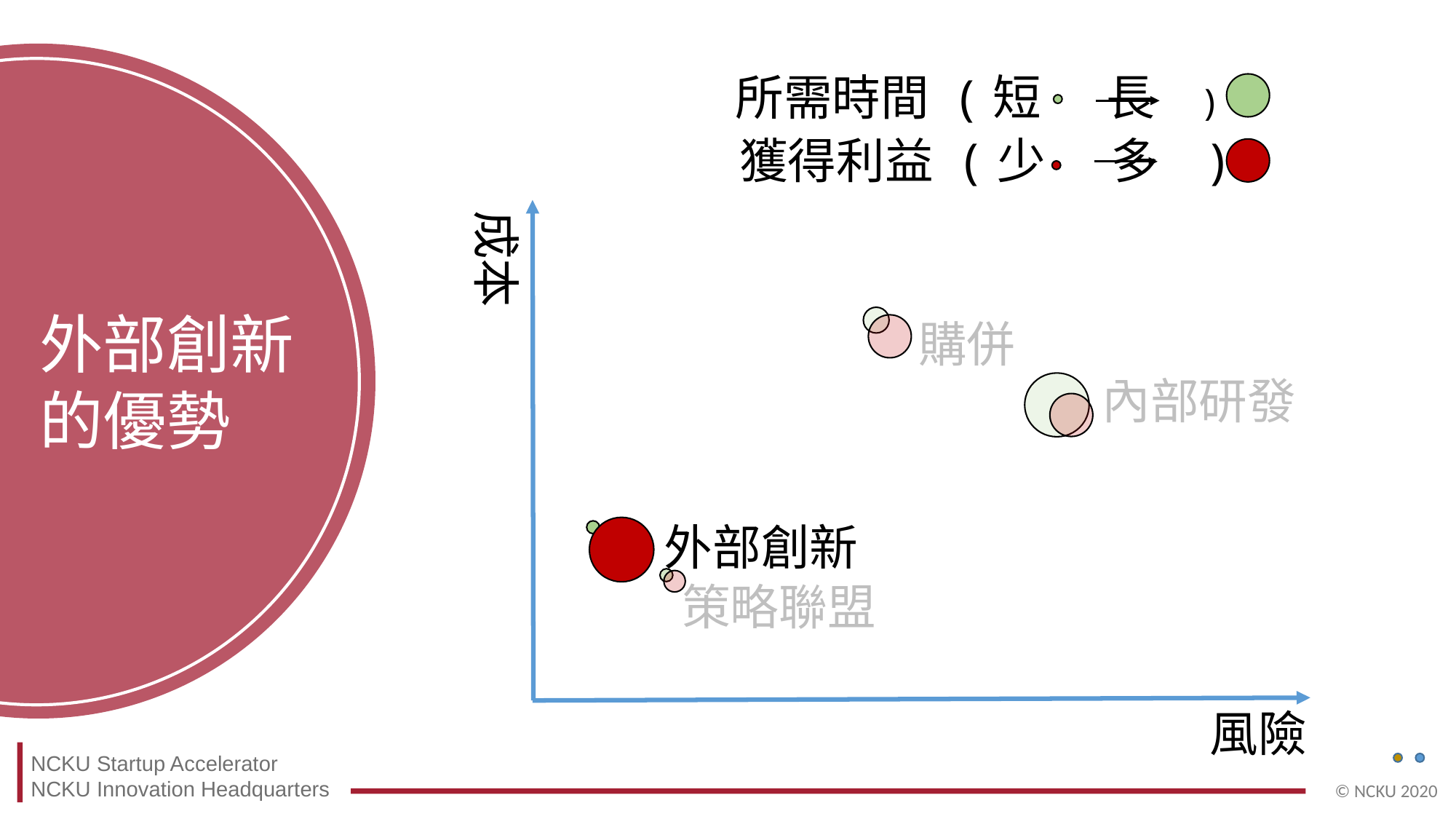

所需時間 (短      長   )

獲得利益 (少      多   )

成本
外部創新的優勢

購併

內部研發

外部創新

策略聯盟
風險

NCKU Startup Accelerator
NCKU Innovation Headquarters

© NCKU 2020